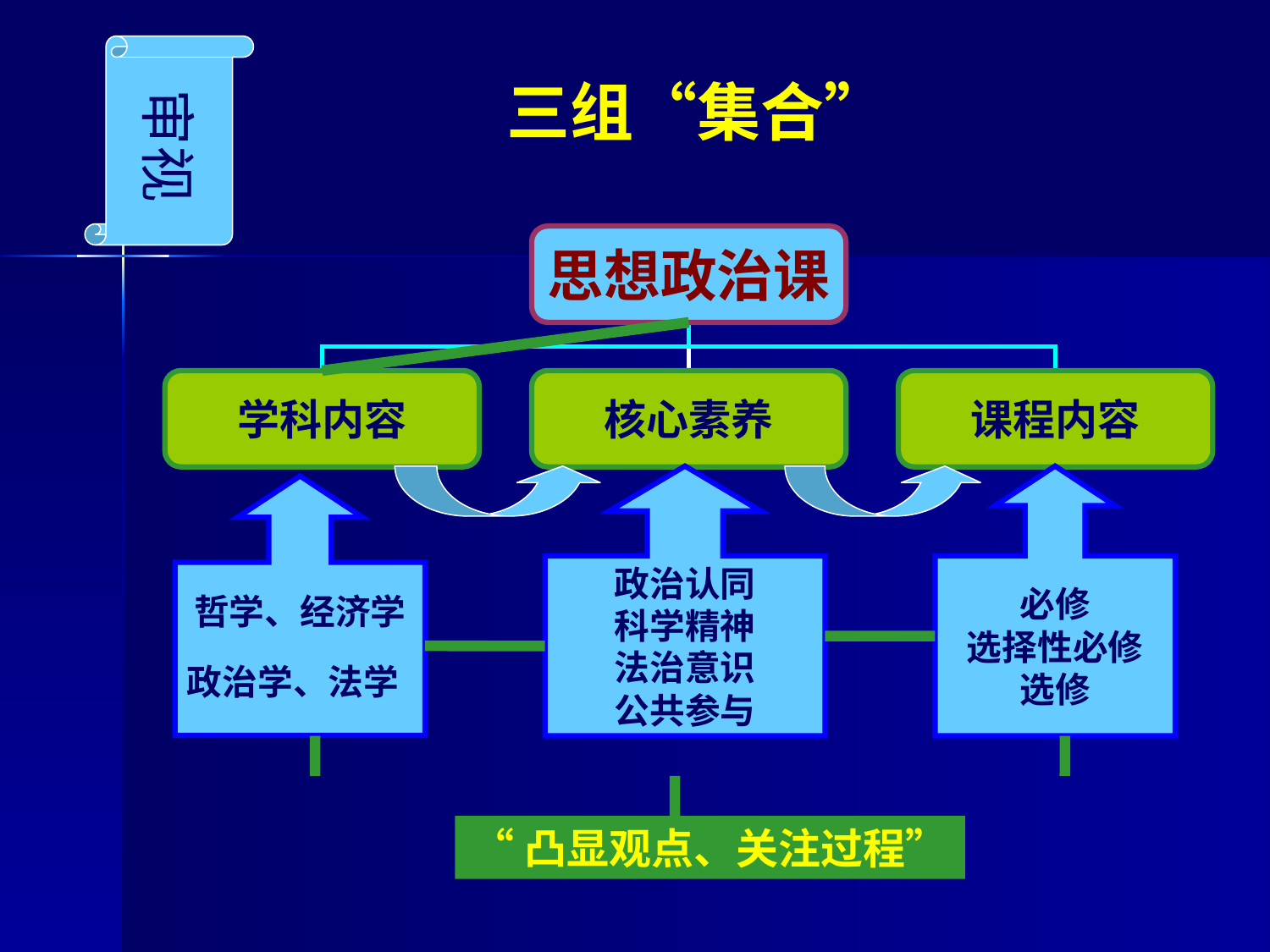

审视
三组“集合”

思想政治课
学科内容
核心素养
课程内容

政治认同
科学精神
法治意识
公共参与

必修
选择性必修
选修
哲学、经济学
政治学、法学

“凸显观点、关注过程”